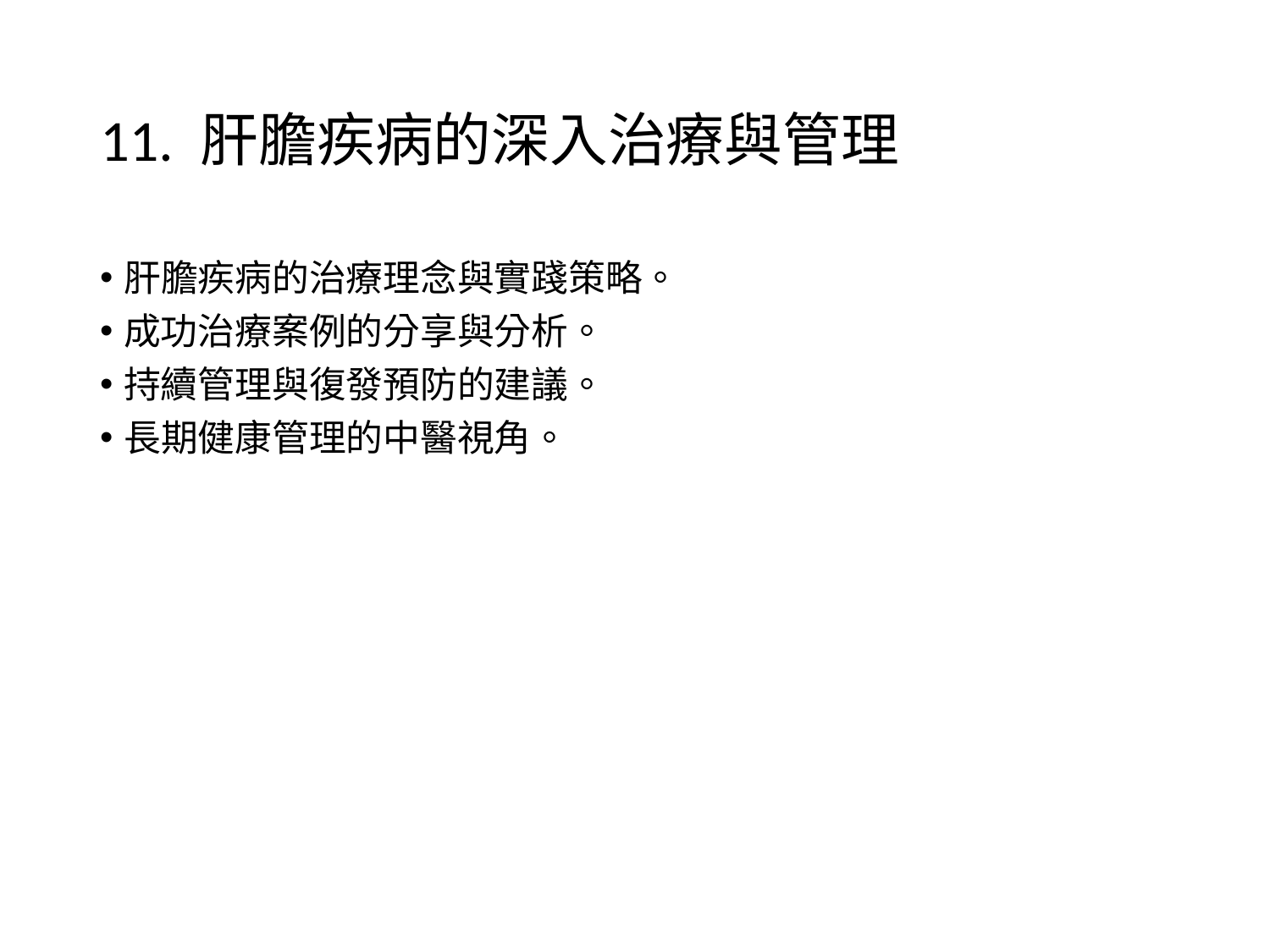

# 11. 肝膽疾病的深入治療與管理
肝膽疾病的治療理念與實踐策略。
成功治療案例的分享與分析。
持續管理與復發預防的建議。
長期健康管理的中醫視角。